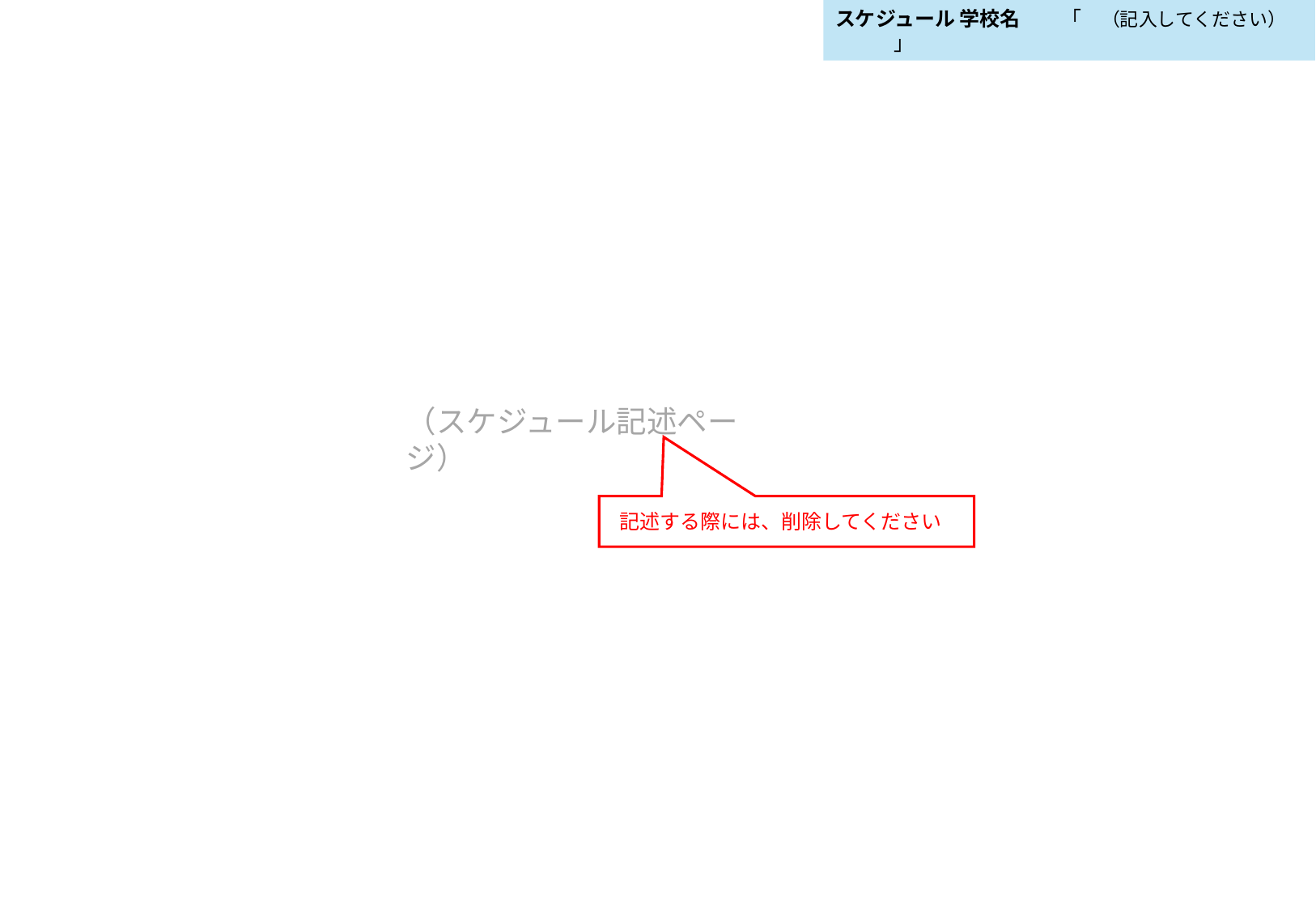

スケジュール 学校名　　「　（記入してください）　　　」
（スケジュール記述ページ）

記述する際には、削除してください